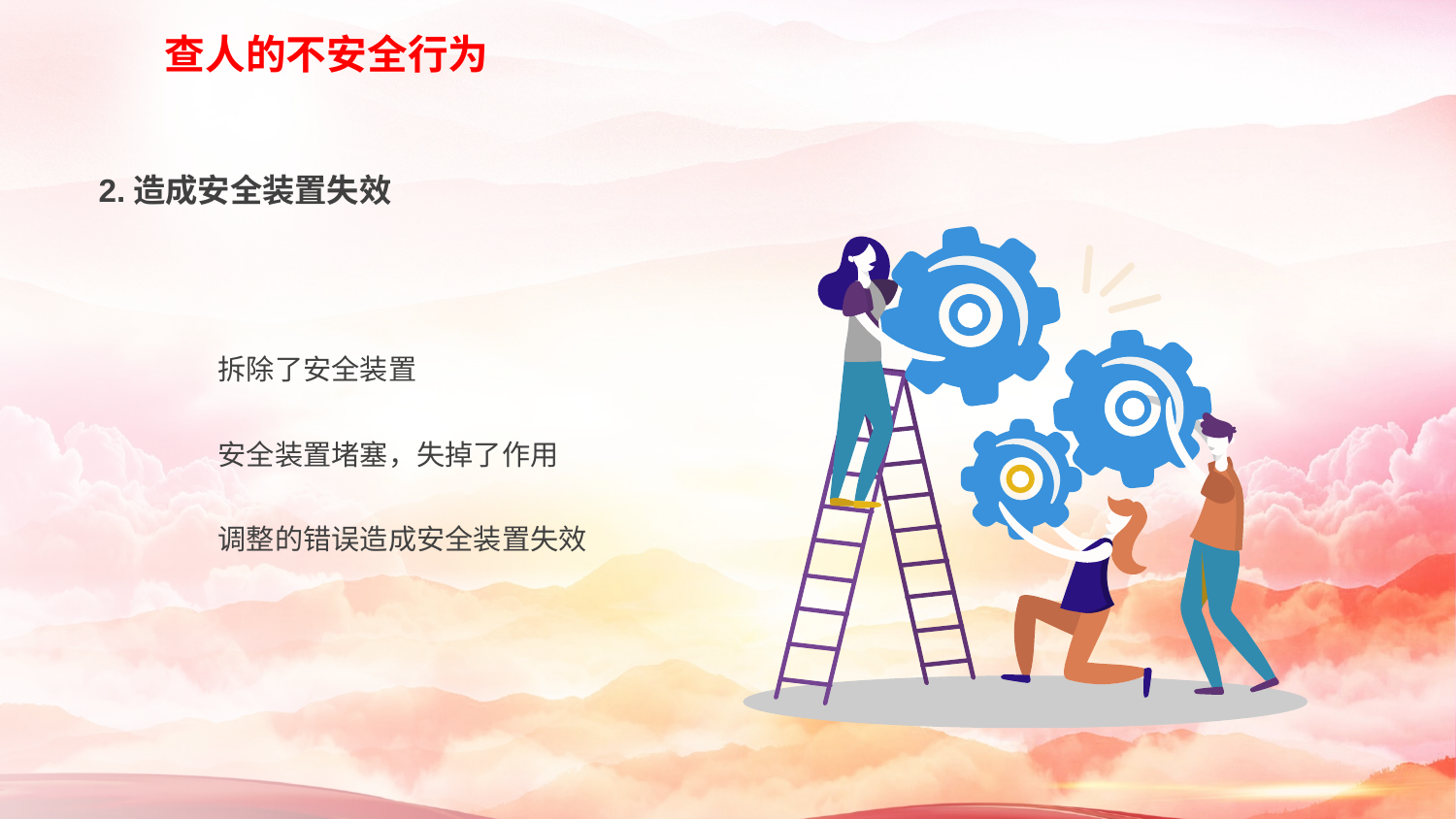

查人的不安全行为
2.造成安全装置失效

拆除了安全装置
安全装置堵塞，失掉了作用
调整的错误造成安全装置失效